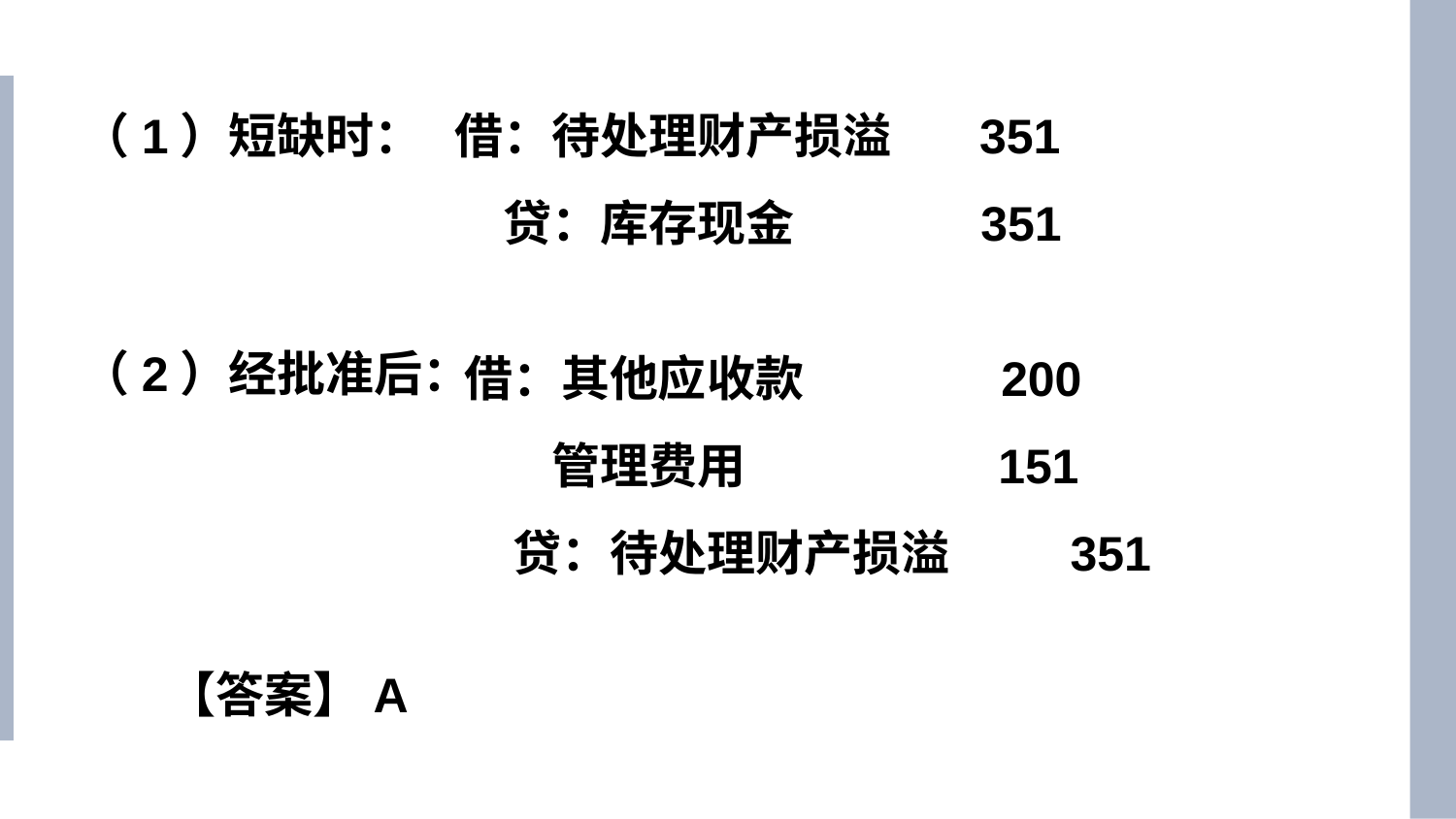

（1）短缺时：
借：待处理财产损溢       351
　贷：库存现金                351
（2）经批准后：
借：其他应收款                 200
       管理费用                      151
　贷：待处理财产损溢          351
【答案】A